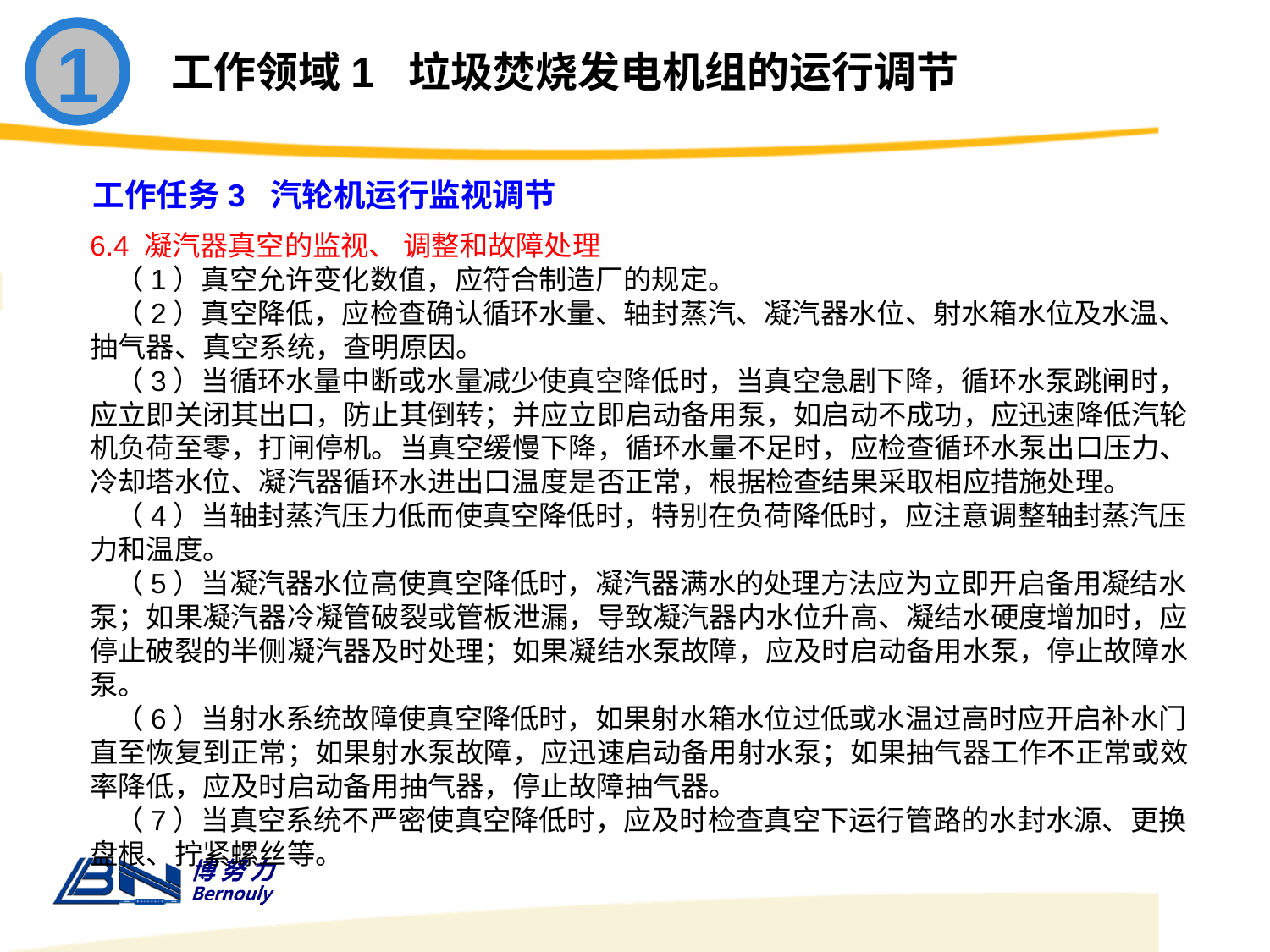

1
工作领域1  垃圾焚烧发电机组的运行调节
工作任务3  汽轮机运行监视调节
6.4 凝汽器真空的监视、 调整和故障处理
   （1）真空允许变化数值，应符合制造厂的规定。
   （2）真空降低，应检查确认循环水量、轴封蒸汽、凝汽器水位、射水箱水位及水温、抽气器、真空系统，查明原因。
   （3）当循环水量中断或水量减少使真空降低时，当真空急剧下降，循环水泵跳闸时，应立即关闭其出口，防止其倒转；并应立即启动备用泵，如启动不成功，应迅速降低汽轮机负荷至零，打闸停机。当真空缓慢下降，循环水量不足时，应检查循环水泵出口压力、冷却塔水位、凝汽器循环水进出口温度是否正常，根据检查结果采取相应措施处理。
   （4）当轴封蒸汽压力低而使真空降低时，特别在负荷降低时，应注意调整轴封蒸汽压力和温度。
   （5）当凝汽器水位高使真空降低时，凝汽器满水的处理方法应为立即开启备用凝结水泵；如果凝汽器冷凝管破裂或管板泄漏，导致凝汽器内水位升高、凝结水硬度增加时，应停止破裂的半侧凝汽器及时处理；如果凝结水泵故障，应及时启动备用水泵，停止故障水泵。
   （6）当射水系统故障使真空降低时，如果射水箱水位过低或水温过高时应开启补水门直至恢复到正常；如果射水泵故障，应迅速启动备用射水泵；如果抽气器工作不正常或效率降低，应及时启动备用抽气器，停止故障抽气器。
   （7）当真空系统不严密使真空降低时，应及时检查真空下运行管路的水封水源、更换盘根、拧紧螺丝等。